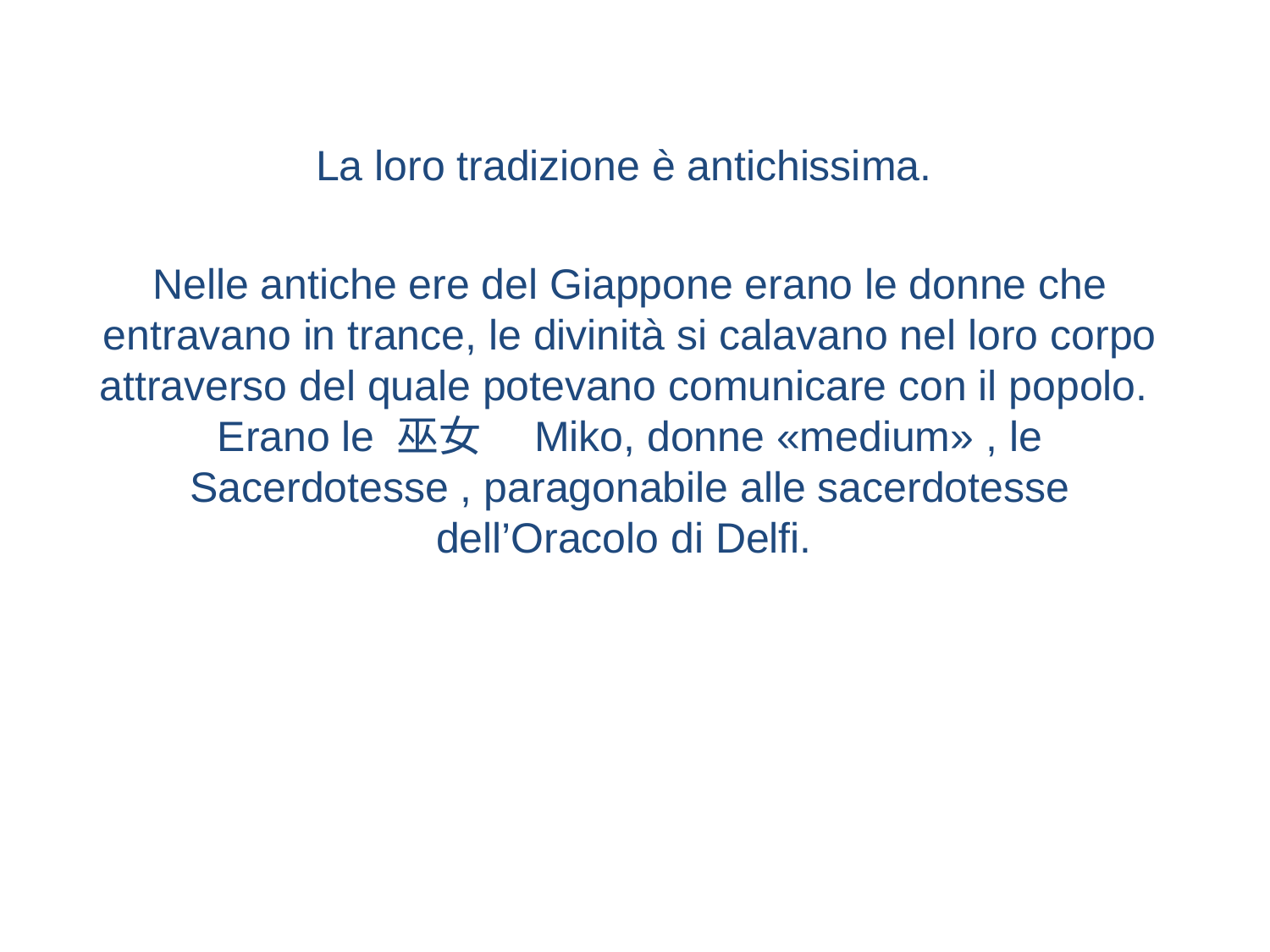

La loro tradizione è antichissima.

Nelle antiche ere del Giappone erano le donne che entravano in trance, le divinità si calavano nel loro corpo attraverso del quale potevano comunicare con il popolo.  Erano le 巫女　Miko, donne «medium» , le Sacerdotesse , paragonabile alle sacerdotesse dell’Oracolo di Delfi.